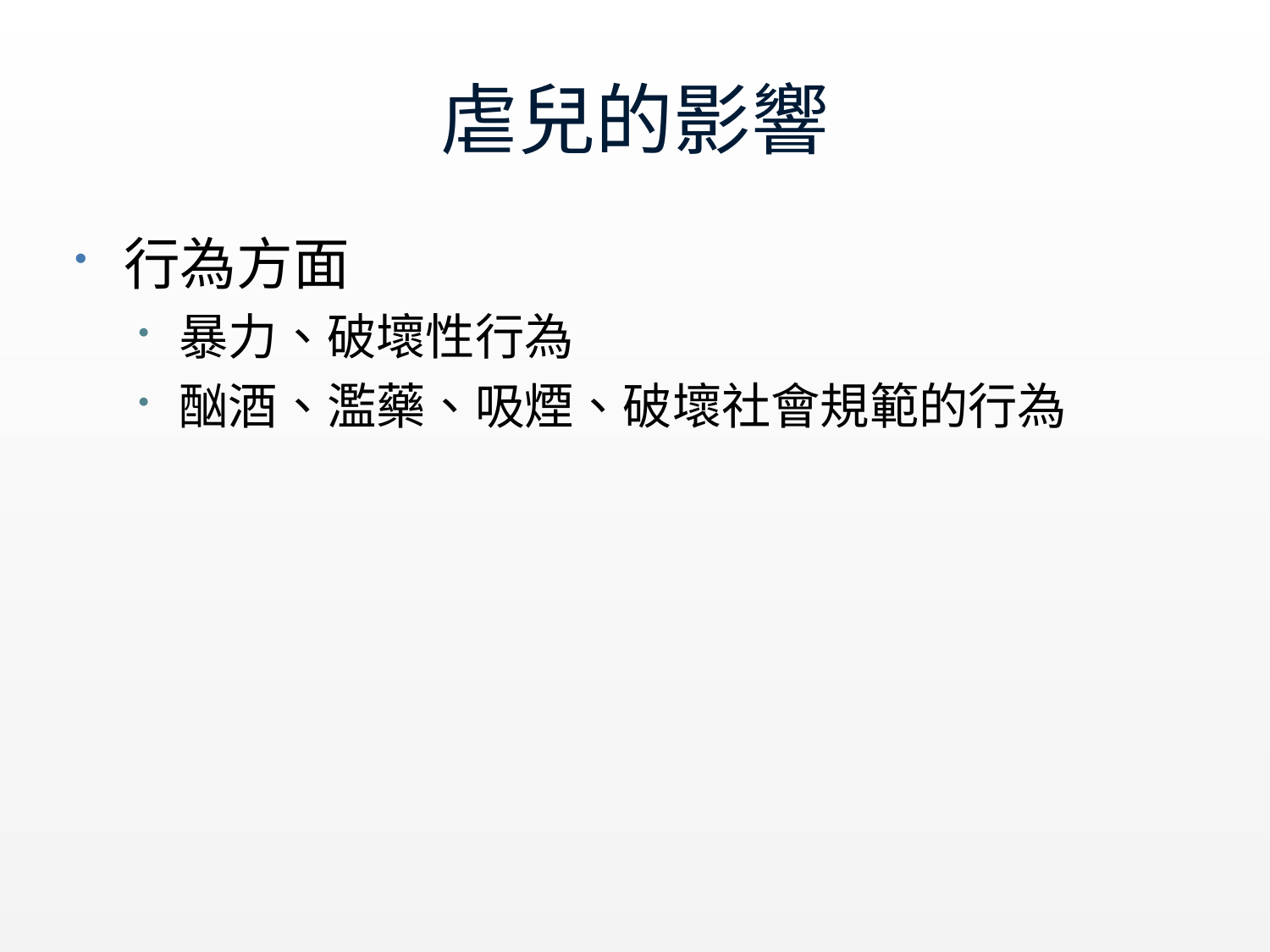

# 虐兒的影響
行為方面
暴力、破壞性行為
酗酒、濫藥、吸煙、破壞社會規範的行為
kindylam/cp/swd
20